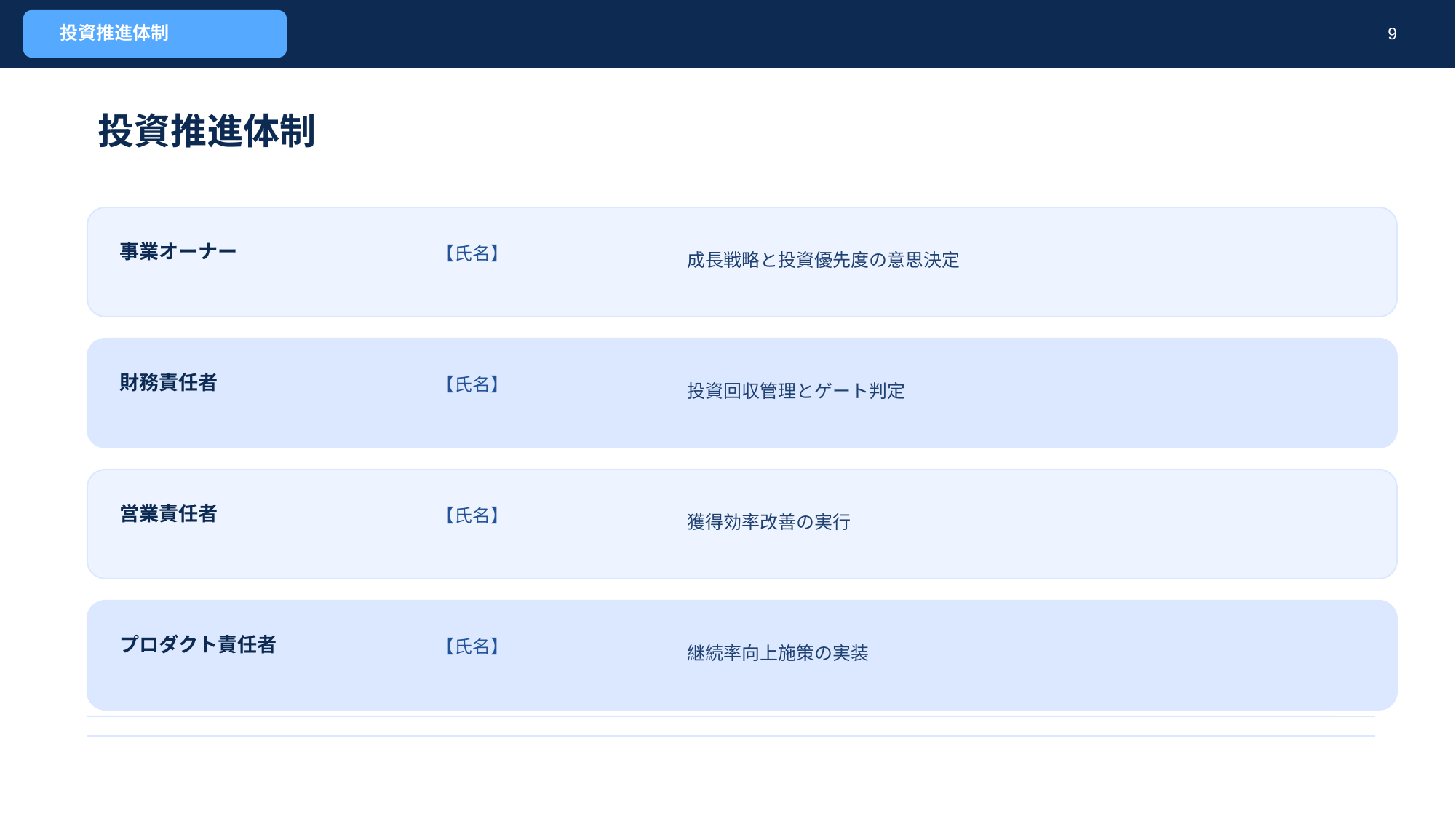

投資推進体制
9
投資推進体制

成長戦略と投資優先度の意思決定
事業オーナー
【氏名】

投資回収管理とゲート判定
財務責任者
【氏名】

獲得効率改善の実行
営業責任者
【氏名】

継続率向上施策の実装
プロダクト責任者
【氏名】